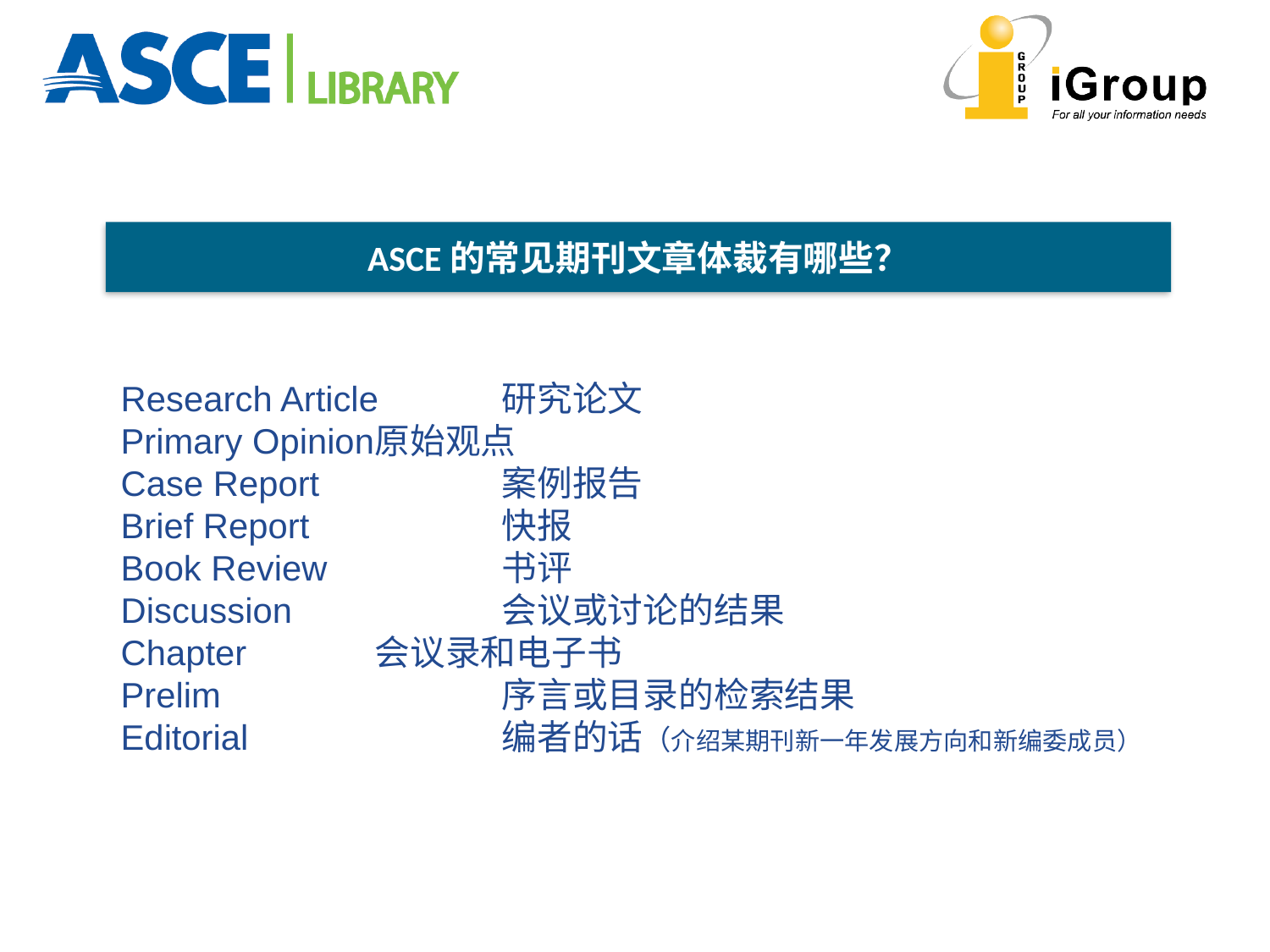

ASCE的常见期刊文章体裁有哪些？
Research Article	研究论文
Primary Opinion	原始观点
Case Report		案例报告
Brief Report		快报
Book Review		书评
Discussion		会议或讨论的结果
Chapter		会议录和电子书
Prelim			序言或目录的检索结果
Editorial		编者的话（介绍某期刊新一年发展方向和新编委成员）